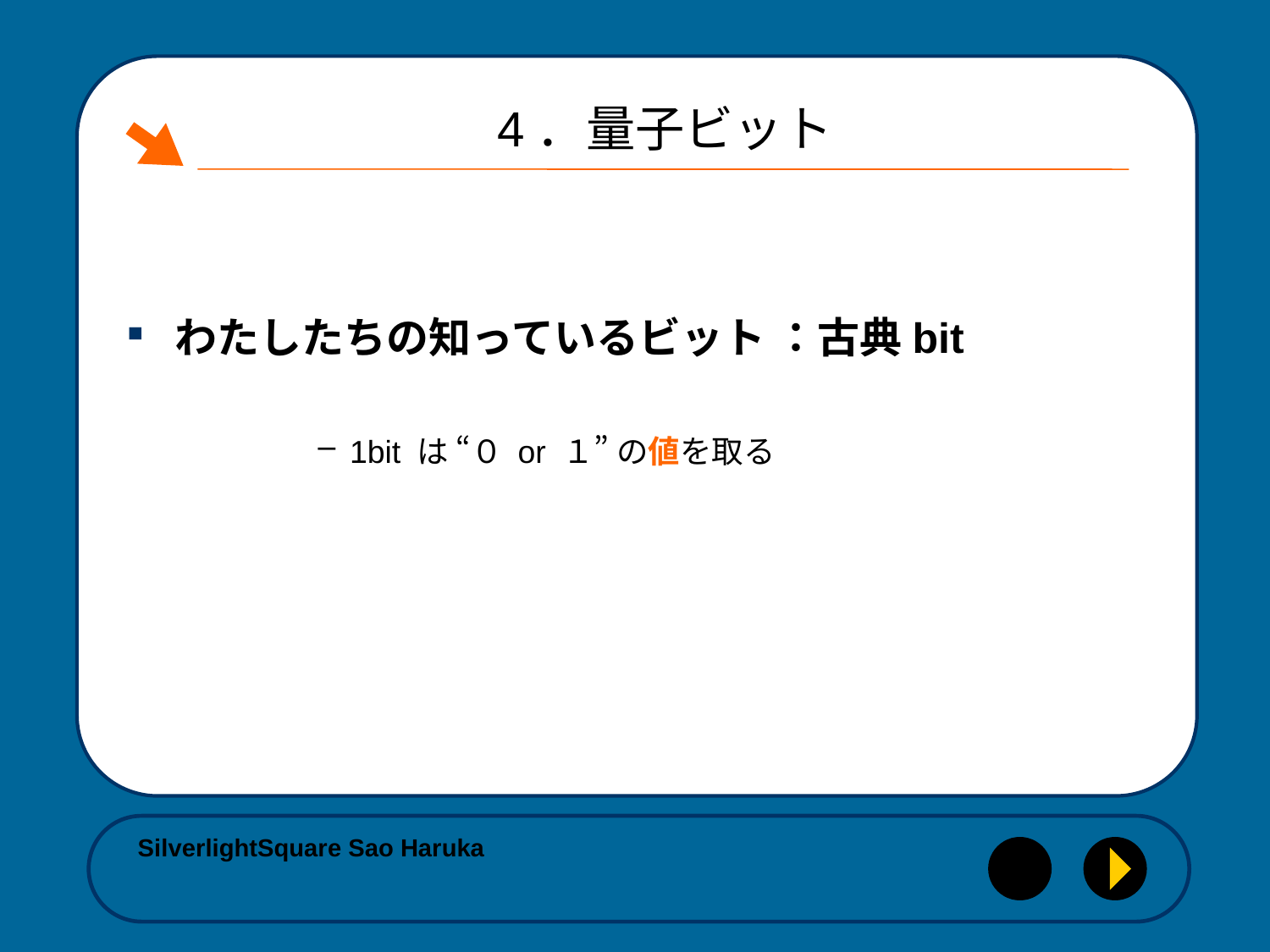

# 4．量子ビット

わたしたちの知っているビット ：古典bit

1bit は “０ or １” の値を取る

SilverlightSquare Sao Haruka